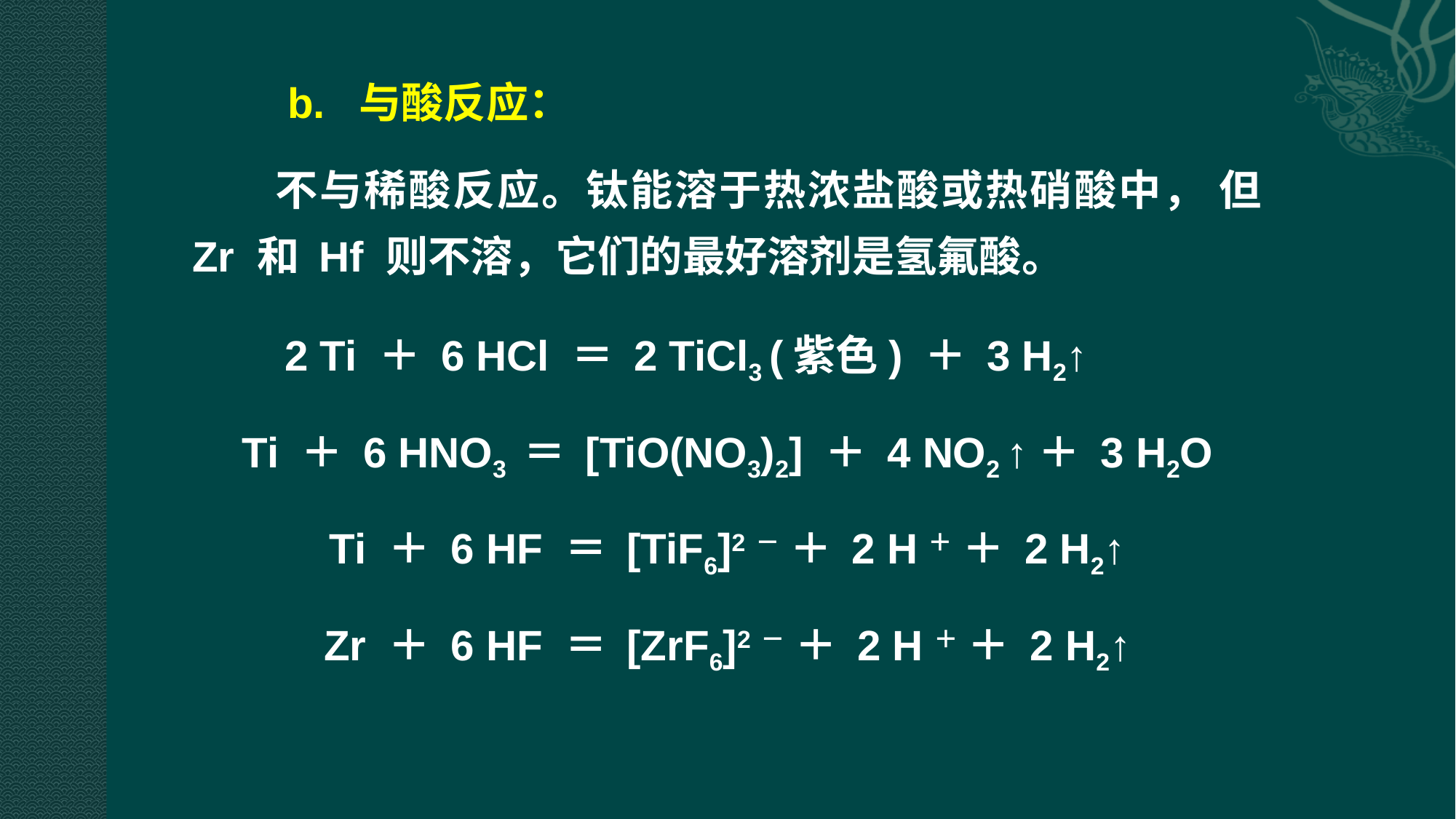

b.  与酸反应：
      不与稀酸反应。钛能溶于热浓盐酸或热硝酸中， 但 Zr 和 Hf 则不溶，它们的最好溶剂是氢氟酸。
2 Ti ＋ 6 HCl ＝ 2 TiCl3 (紫色) ＋ 3 H2↑
Ti ＋ 6 HNO3 ＝ [TiO(NO3)2] ＋ 4 NO2 ↑＋ 3 H2O
Ti ＋ 6 HF ＝ [TiF6]2－ ＋ 2 H＋ ＋ 2 H2↑
Zr ＋ 6 HF ＝ [ZrF6]2－ ＋ 2 H＋ ＋ 2 H2↑